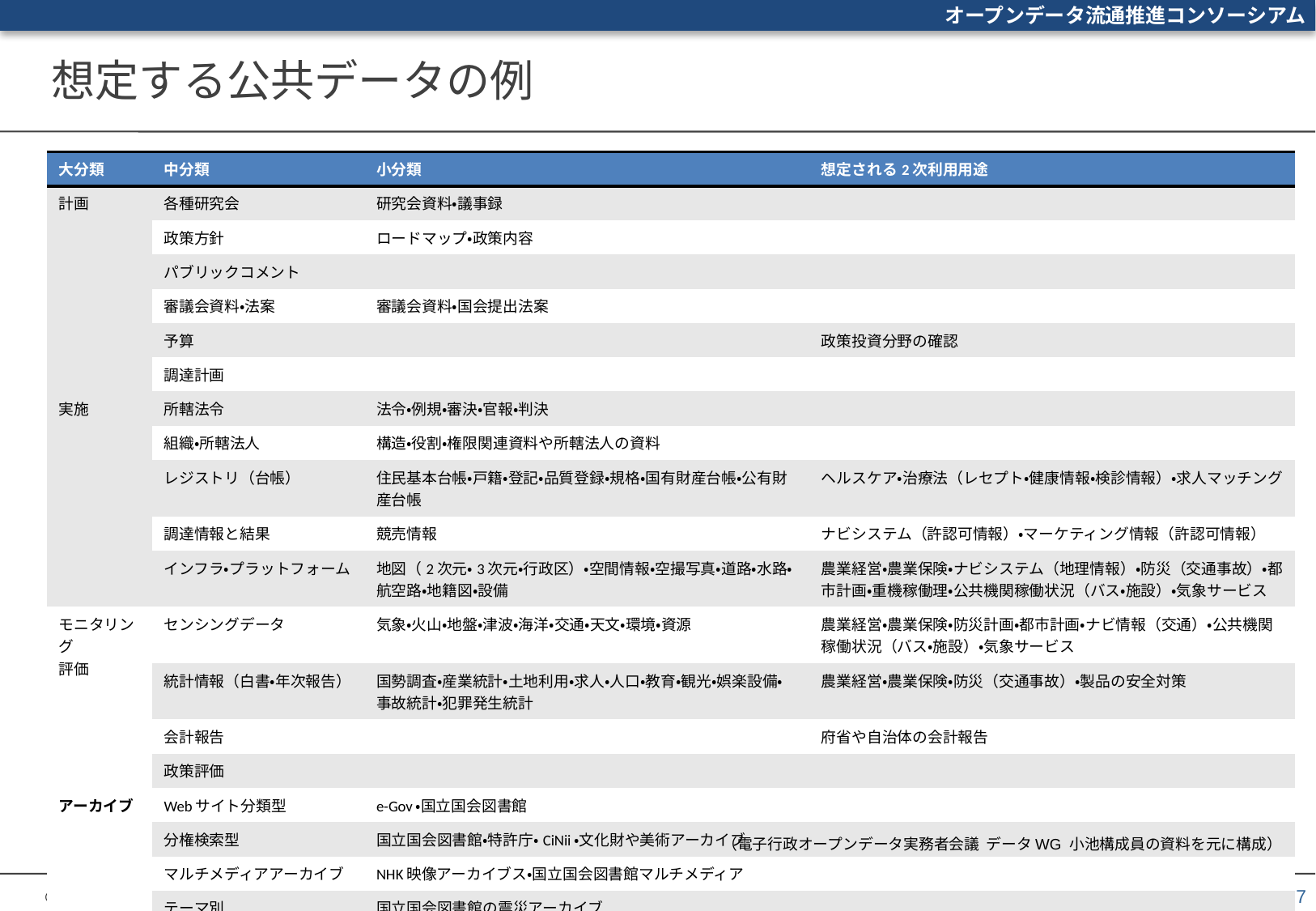

# 想定する公共データの例
| 大分類 | 中分類 | 小分類 | 想定される2次利用用途 |
| --- | --- | --- | --- |
| 計画 | 各種研究会 | 研究会資料・議事録 |  |
|  | 政策方針 | ロードマップ・政策内容 |  |
|  | パブリックコメント |  |  |
|  | 審議会資料・法案 | 審議会資料・国会提出法案 |  |
|  | 予算 |  | 政策投資分野の確認 |
|  | 調達計画 |  |  |
| 実施 | 所轄法令 | 法令・例規・審決・官報・判決 |  |
|  | 組織・所轄法人 | 構造・役割・権限関連資料や所轄法人の資料 |  |
|  | レジストリ（台帳） | 住民基本台帳・戸籍・登記・品質登録・規格・国有財産台帳・公有財産台帳 | ヘルスケア・治療法（レセプト・健康情報・検診情報）・求人マッチング |
|  | 調達情報と結果 | 競売情報 | ナビシステム（許認可情報）・マーケティング情報（許認可情報） |
|  | インフラ・プラットフォーム | 地図（2次元・3次元・行政区）・空間情報・空撮写真・道路・水路・航空路・地籍図・設備 | 農業経営・農業保険・ナビシステム（地理情報）・防災（交通事故）・都市計画・重機稼働理・公共機関稼働状況（バス・施設）・気象サービス |
| モニタリング 評価 | センシングデータ | 気象・火山・地盤・津波・海洋・交通・天文・環境・資源 | 農業経営・農業保険・防災計画・都市計画・ナビ情報（交通）・公共機関稼働状況（バス・施設）・気象サービス |
|  | 統計情報（白書・年次報告） | 国勢調査・産業統計・土地利用・求人・人口・教育・観光・娯楽設備・事故統計・犯罪発生統計 | 農業経営・農業保険・防災（交通事故）・製品の安全対策 |
|  | 会計報告 |  | 府省や自治体の会計報告 |
|  | 政策評価 |  |  |
| アーカイブ | Webサイト分類型 | e-Gov・国立国会図書館 |  |
|  | 分権検索型 | 国立国会図書館・特許庁・CiNii・文化財や美術アーカイブ |  |
|  | マルチメディアアーカイブ | NHK映像アーカイブス・国立国会図書館マルチメディア |  |
|  | テーマ別 | 国立国会図書館の震災アーカイブ |  |
（電子行政オープンデータ実務者会議  データWG 小池構成員の資料を元に構成）
7